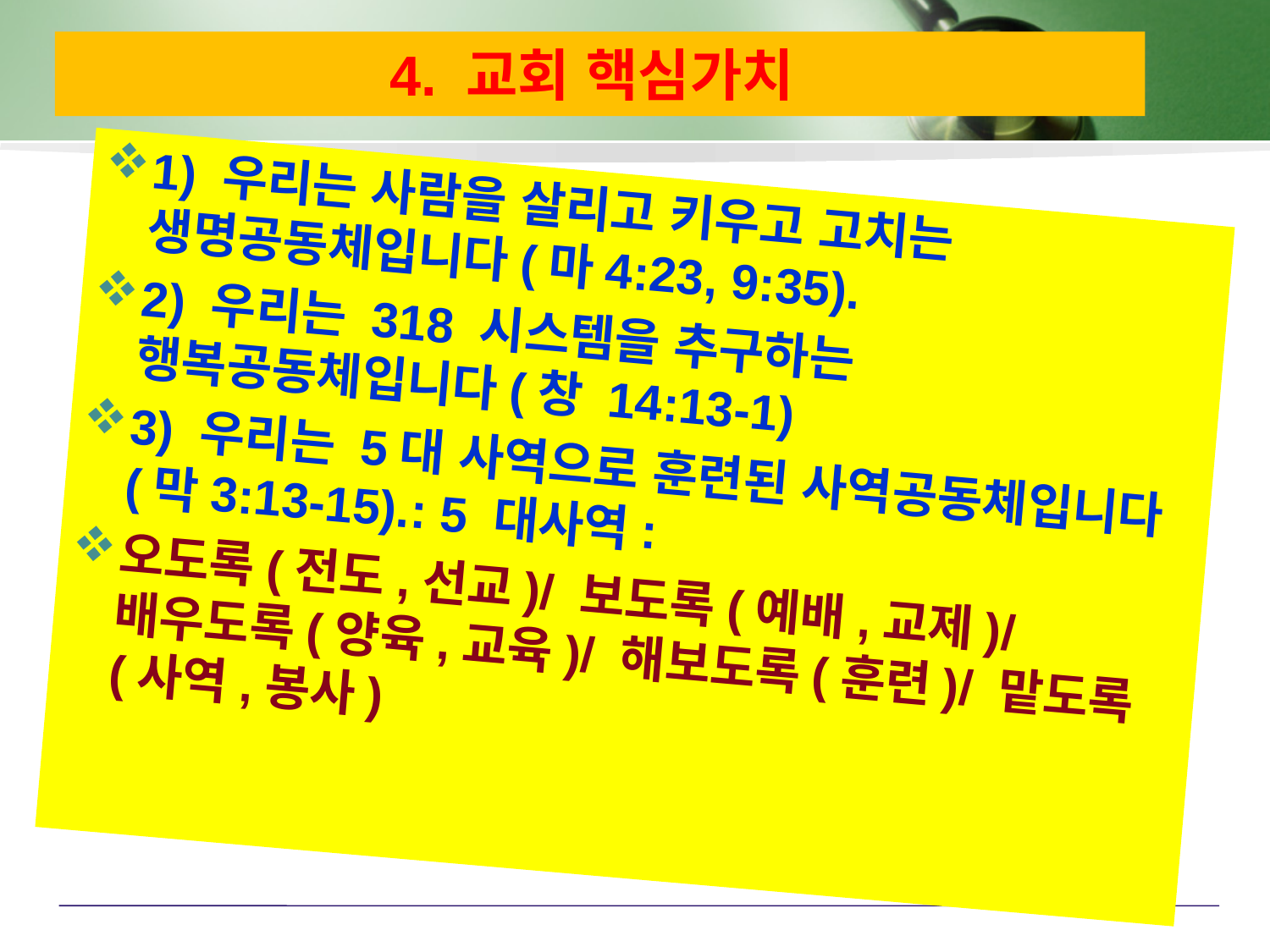

# 4. 교회 핵심가치
1) 우리는 사람을 살리고 키우고 고치는 생명공동체입니다(마4:23, 9:35).
2) 우리는 318 시스템을 추구하는 행복공동체입니다(창 14:13-1)
3) 우리는 5대 사역으로 훈련된 사역공동체입니다(막3:13-15).: 5 대사역:
오도록(전도,선교)/ 보도록(예배,교제)/ 배우도록(양육,교육)/ 해보도록(훈련)/ 맡도록(사역,봉사)